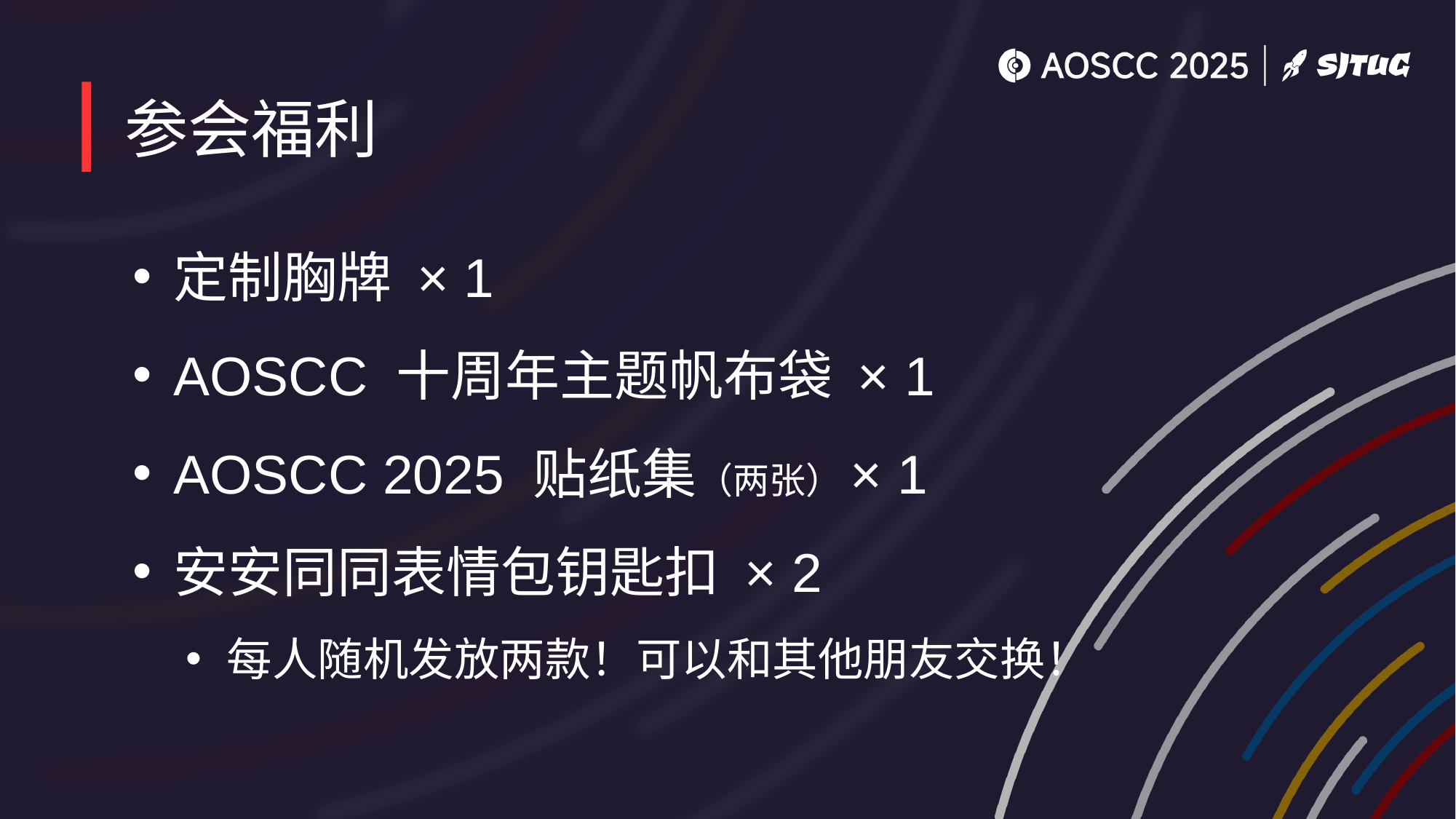

# 参会福利
定制胸牌 × 1
AOSCC 十周年主题帆布袋 × 1
AOSCC 2025 贴纸集（两张）× 1
安安同同表情包钥匙扣 × 2
每人随机发放两款！可以和其他朋友交换！